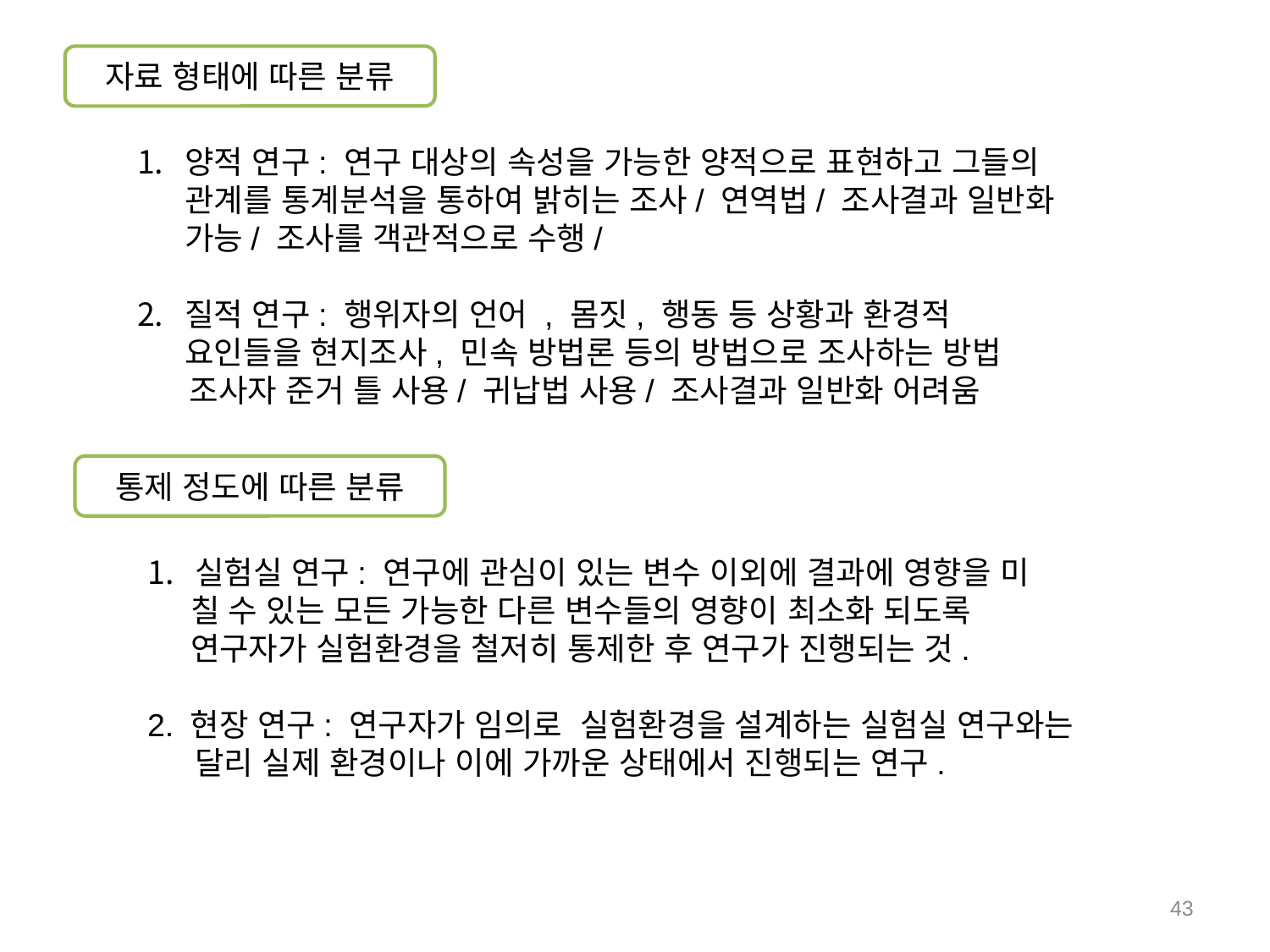

자료 형태에 따른 분류
양적 연구: 연구 대상의 속성을 가능한 양적으로 표현하고 그들의 관계를 통계분석을 통하여 밝히는 조사/ 연역법/ 조사결과 일반화 가능/ 조사를 객관적으로 수행/

질적 연구: 행위자의 언어 , 몸짓, 행동 등 상황과 환경적 요인들을 현지조사, 민속 방법론 등의 방법으로 조사하는 방법
     조사자 준거 틀 사용/ 귀납법 사용/ 조사결과 일반화 어려움
통제 정도에 따른 분류
실험실 연구: 연구에 관심이 있는 변수 이외에 결과에 영향을 미
    칠 수 있는 모든 가능한 다른 변수들의 영향이 최소화 되도록
    연구자가 실험환경을 철저히 통제한 후 연구가 진행되는 것.

2. 현장 연구: 연구자가 임의로  실험환경을 설계하는 실험실 연구와는 달리 실제 환경이나 이에 가까운 상태에서 진행되는 연구.
43